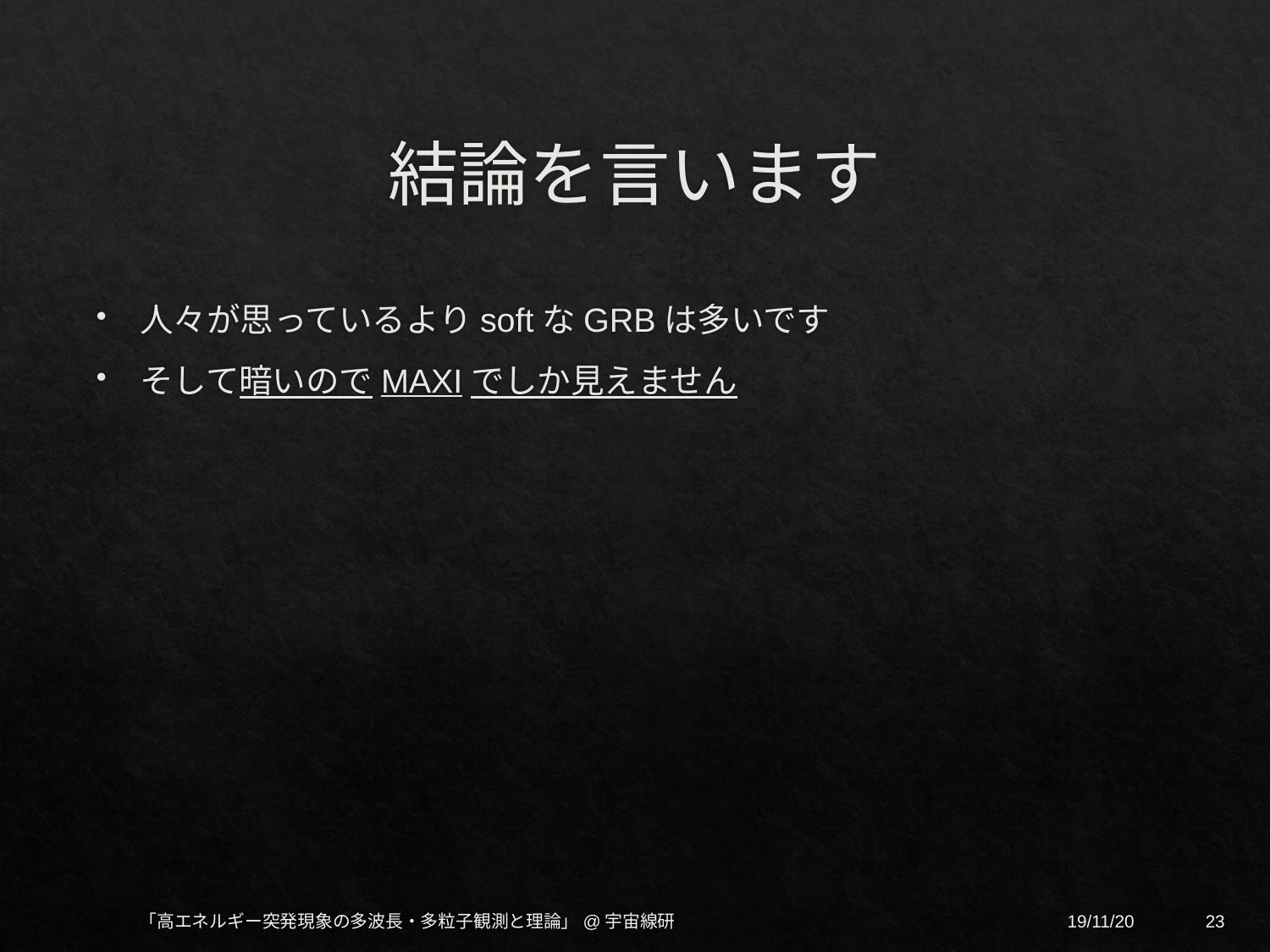

# 結論を言います
人々が思っているよりsoftなGRBは多いです
そして暗いのでMAXIでしか見えません
19/11/20
23
「高エネルギー突発現象の多波長・多粒子観測と理論」@宇宙線研